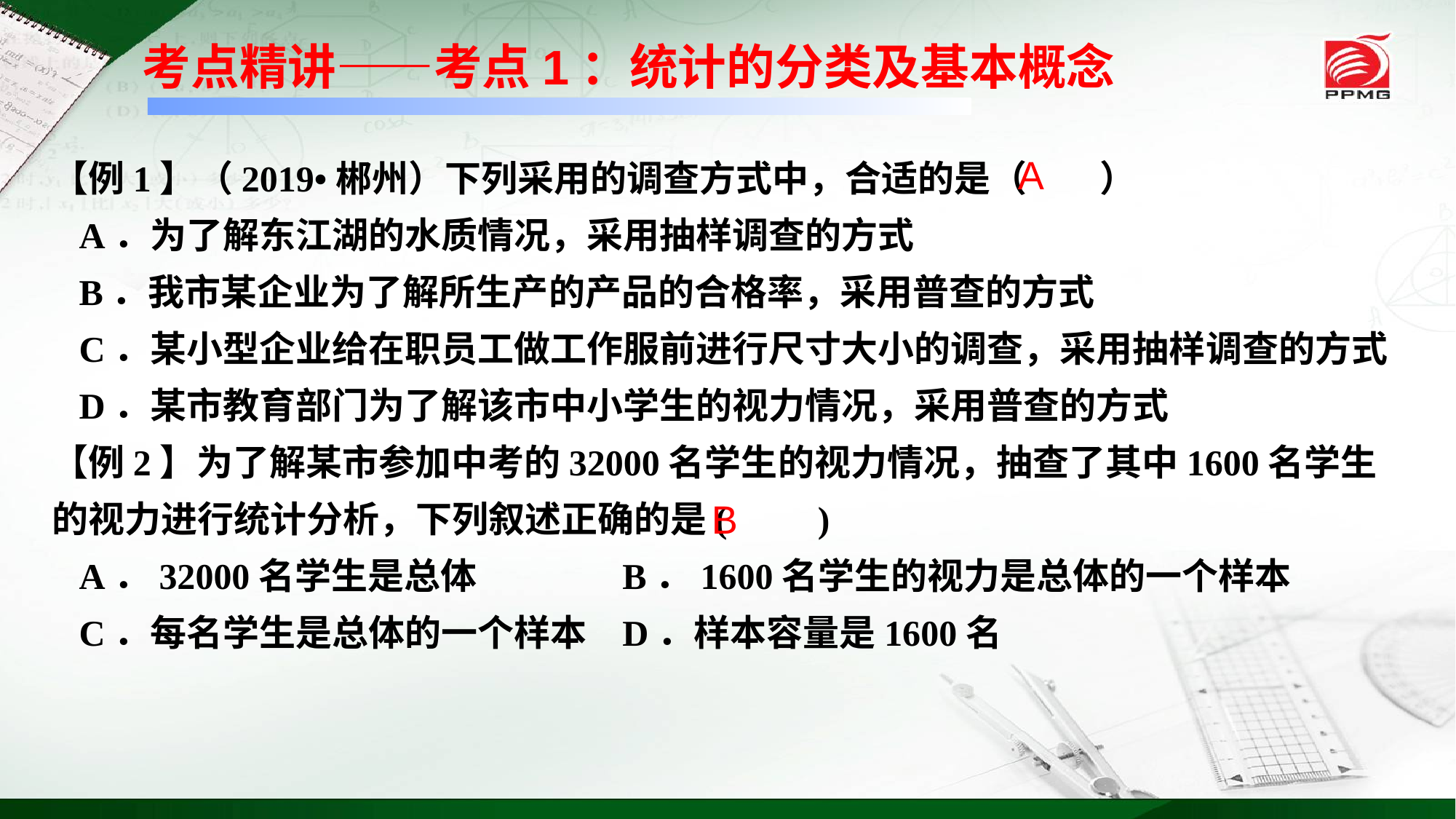

考点精讲——考点1：统计的分类及基本概念

【例1】（2019•郴州）下列采用的调查方式中，合适的是（　　）
   A．为了解东江湖的水质情况，采用抽样调查的方式
   B．我市某企业为了解所生产的产品的合格率，采用普查的方式
   C．某小型企业给在职员工做工作服前进行尺寸大小的调查，采用抽样调查的方式
   D．某市教育部门为了解该市中小学生的视力情况，采用普查的方式
【例2】为了解某市参加中考的32000名学生的视力情况，抽查了其中1600名学生的视力进行统计分析，下列叙述正确的是(　　)
   A．32000名学生是总体		  B．1600名学生的视力是总体的一个样本
   C．每名学生是总体的一个样本	  D．样本容量是1600名
A
B